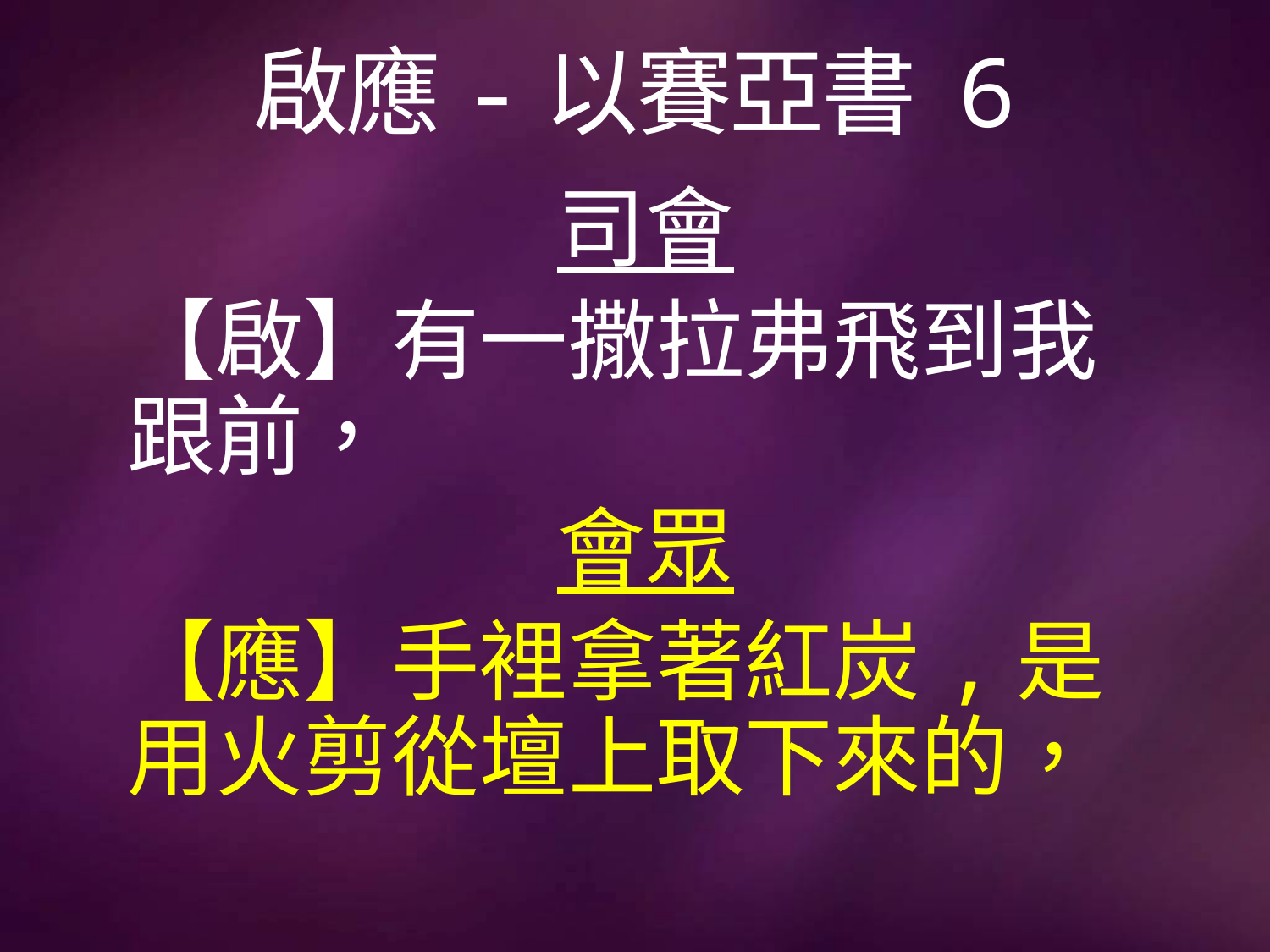

# 啟應-以賽亞書 6
司會
【啟】有一撒拉弗飛到我跟前，
會眾
【應】手裡拿著紅炭,是用火剪從壇上取下來的，